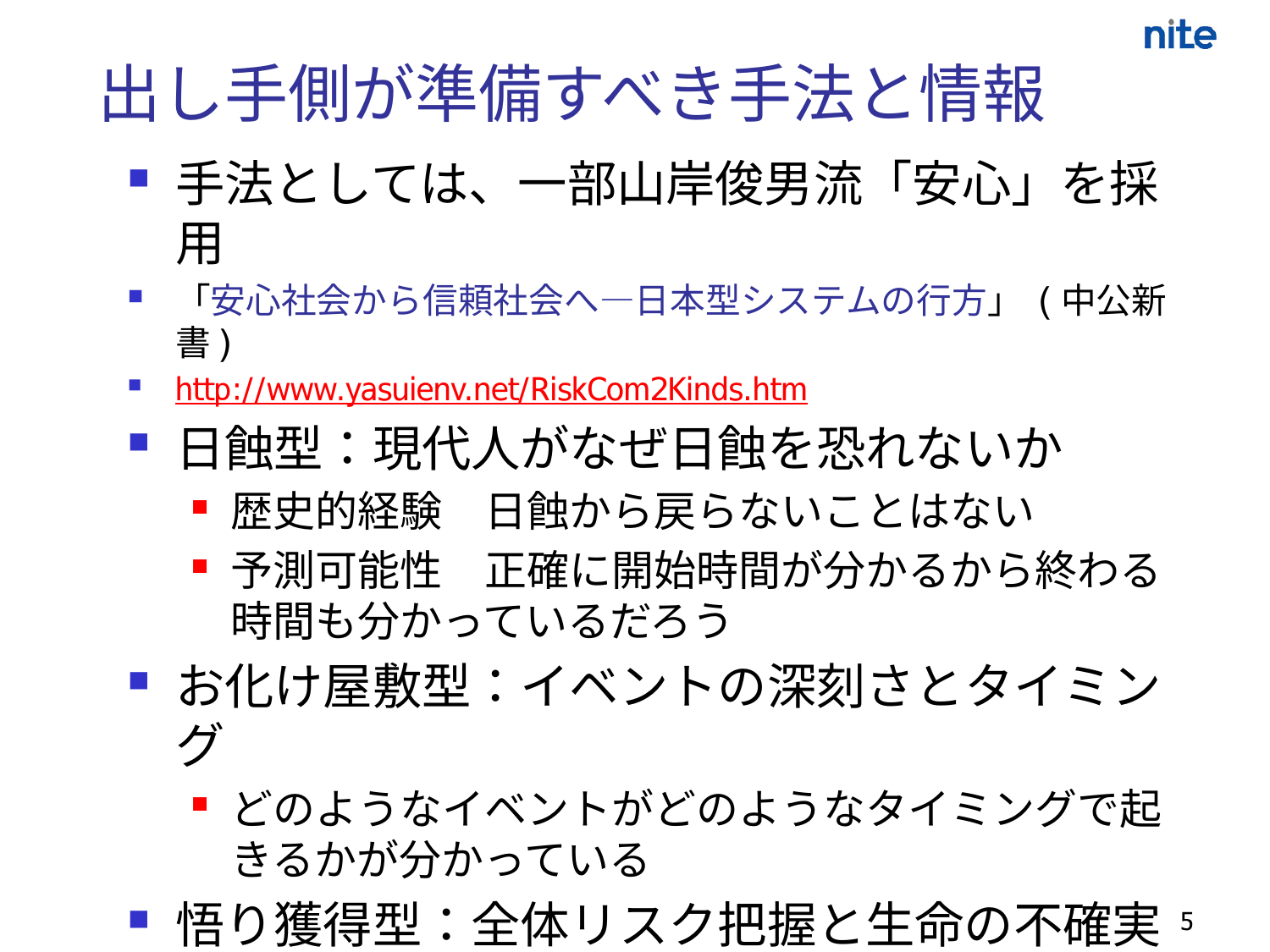

# 出し手側が準備すべき手法と情報
手法としては、一部山岸俊男流「安心」を採用
「安心社会から信頼社会へ―日本型システムの行方」 (中公新書)
http://www.yasuienv.net/RiskCom2Kinds.htm
日蝕型：現代人がなぜ日蝕を恐れないか
歴史的経験　日蝕から戻らないことはない
予測可能性　正確に開始時間が分かるから終わる時間も分かっているだろう
お化け屋敷型：イベントの深刻さとタイミング
どのようなイベントがどのようなタイミングで起きるかが分かっている
悟り獲得型：全体リスク把握と生命の不確実性
安全係数型：
5